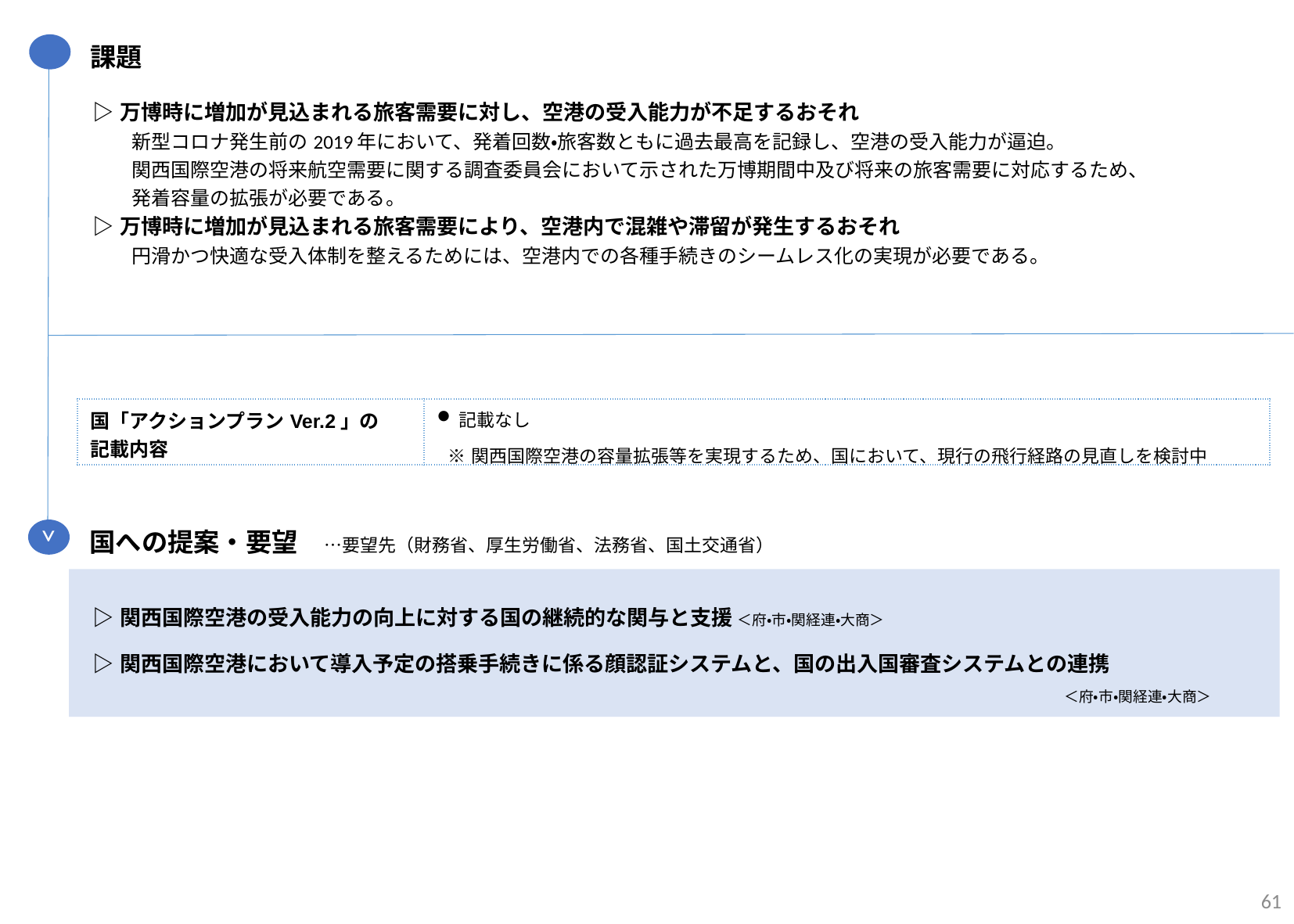

課題
| ▷万博時に増加が見込まれる旅客需要に対し、空港の受入能力が不足するおそれ 　　新型コロナ発生前の2019年において、発着回数・旅客数ともに過去最高を記録し、空港の受入能力が逼迫。 　　関西国際空港の将来航空需要に関する調査委員会において示された万博期間中及び将来の旅客需要に対応するため、 　　発着容量の拡張が必要である。 |
| --- |
| ▷万博時に増加が見込まれる旅客需要により、空港内で混雑や滞留が発生するおそれ 　　円滑かつ快適な受入体制を整えるためには、空港内での各種手続きのシームレス化の実現が必要である。 |
| 国「アクションプランVer.2」の 記載内容 | 記載なし ※関西国際空港の容量拡張等を実現するため、国において、現行の飛行経路の見直しを検討中 |
| --- | --- |
>

国への提案・要望　…要望先（財務省、厚生労働省、法務省、国土交通省）

| ▷関西国際空港の受入能力の向上に対する国の継続的な関与と支援 ＜府・市・関経連・大商＞ |
| --- |
| ▷関西国際空港において導入予定の搭乗手続きに係る顔認証システムと、国の出入国審査システムとの連携 　　　　　　　　　　　　　　　　　　　　　　　　　　　　　　　　　　　　　　　　　　　　　　＜府・市・関経連・大商＞ |
61